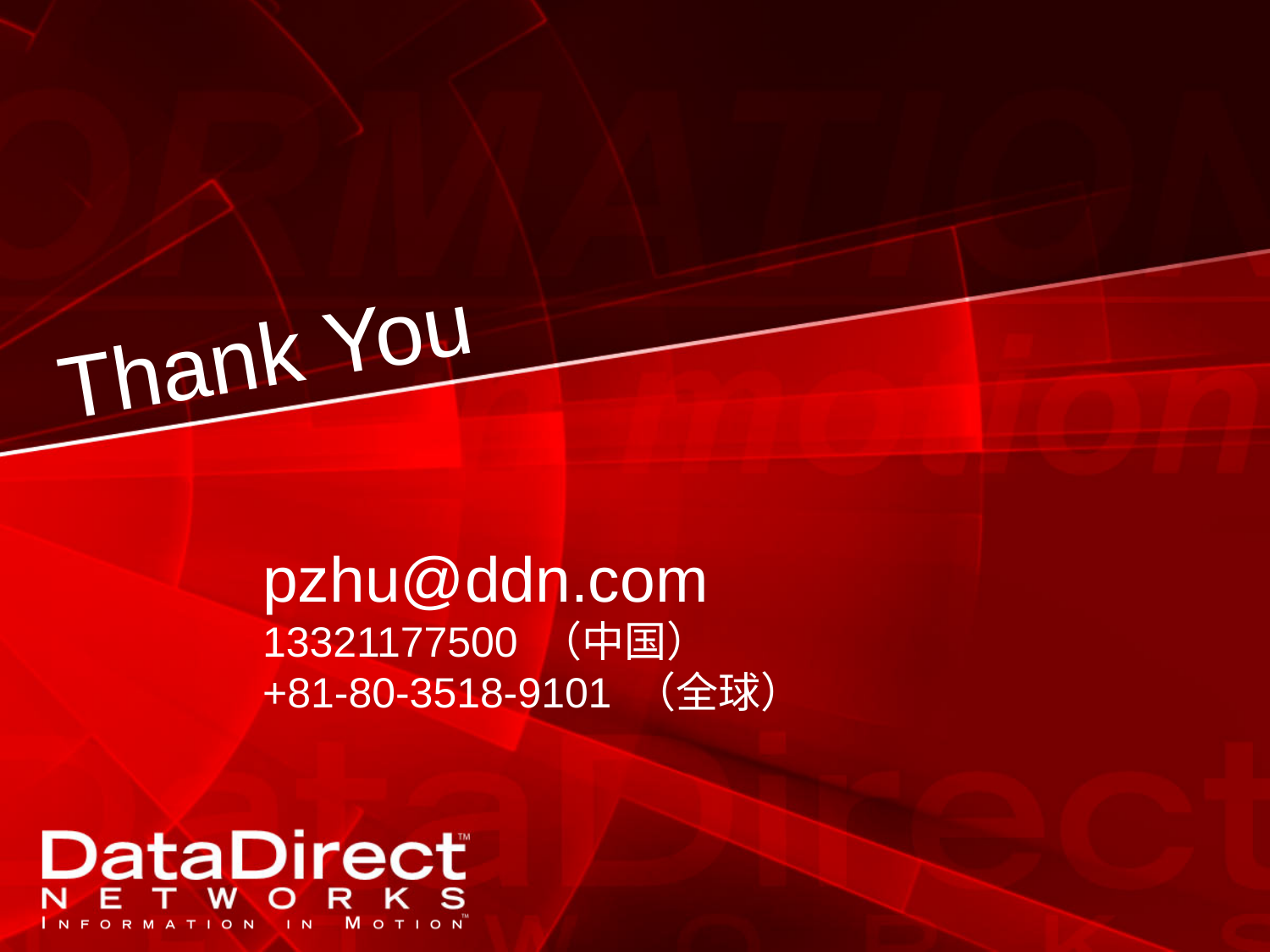

# Thank You
pzhu@ddn.com
13321177500 （中国）
+81-80-3518-9101 （全球）